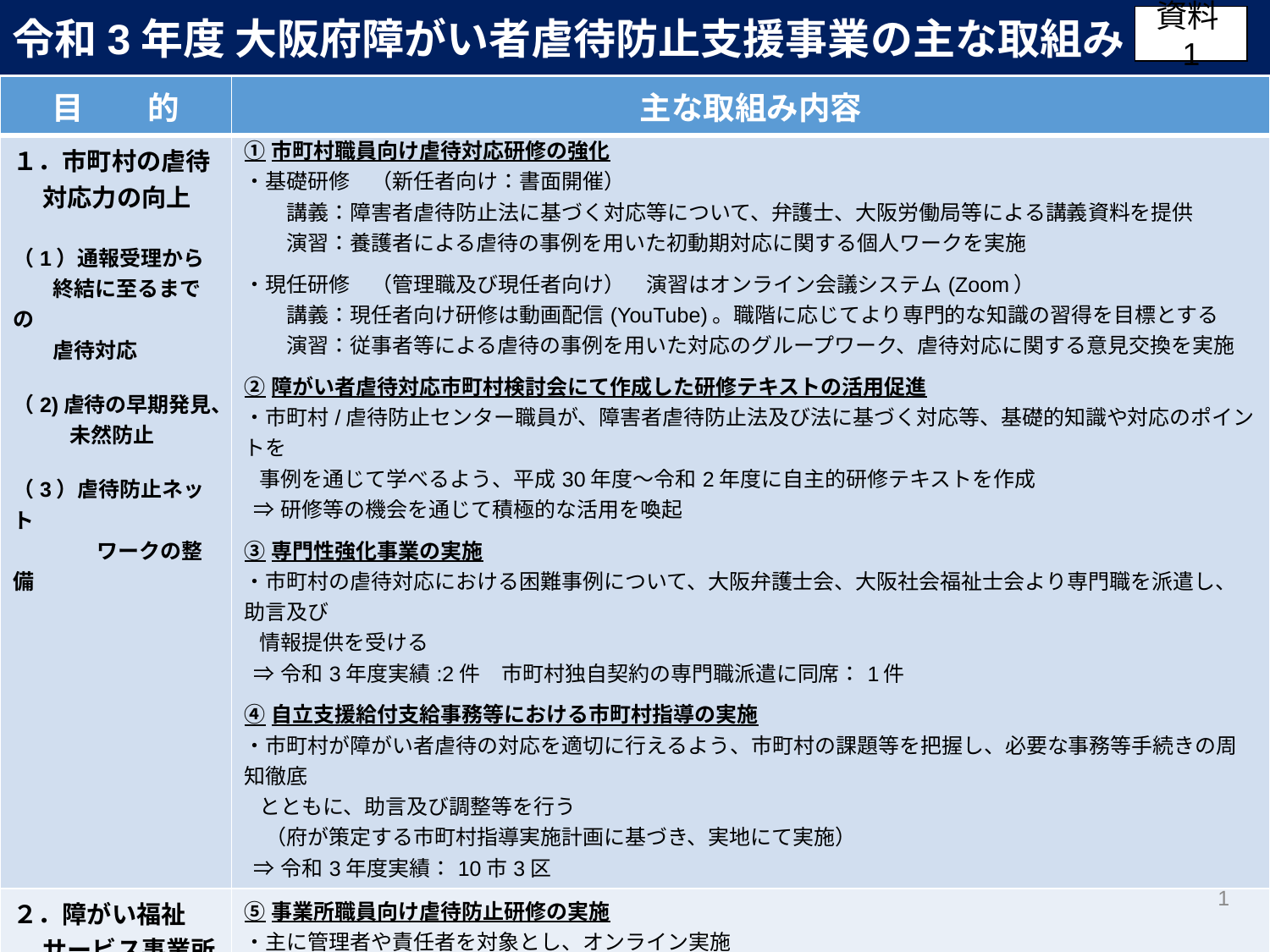

令和3年度 大阪府障がい者虐待防止支援事業の主な取組み
資料1
| 目　　的 | 主な取組み内容 |
| --- | --- |
| １．市町村の虐待 対応力の向上 （1）通報受理から 　 終結に至るまでの 　 虐待対応 （2)虐待の早期発見、 　 　未然防止 （3）虐待防止ネット　　 　　　　ワークの整備 | ①市町村職員向け虐待対応研修の強化 ・基礎研修　（新任者向け：書面開催）　 　　講義：障害者虐待防止法に基づく対応等について、弁護士、大阪労働局等による講義資料を提供 　　演習：養護者による虐待の事例を用いた初動期対応に関する個人ワークを実施 ・現任研修　（管理職及び現任者向け）　演習はオンライン会議システム(Zoom） 　　講義：現任者向け研修は動画配信(YouTube)。職階に応じてより専門的な知識の習得を目標とする 　　演習：従事者等による虐待の事例を用いた対応のグループワーク、虐待対応に関する意見交換を実施 ②障がい者虐待対応市町村検討会にて作成した研修テキストの活用促進 ・市町村/虐待防止センター職員が、障害者虐待防止法及び法に基づく対応等、基礎的知識や対応のポイントを 事例を通じて学べるよう、平成30年度～令和2年度に自主的研修テキストを作成 ⇒研修等の機会を通じて積極的な活用を喚起 ③専門性強化事業の実施 ・市町村の虐待対応における困難事例について、大阪弁護士会、大阪社会福祉士会より専門職を派遣し、助言及び 情報提供を受ける ⇒令和3年度実績:2件　市町村独自契約の専門職派遣に同席：1件 ④自立支援給付支給事務等における市町村指導の実施 ・市町村が障がい者虐待の対応を適切に行えるよう、市町村の課題等を把握し、必要な事務等手続きの周知徹底 とともに、助言及び調整等を行う 　（府が策定する市町村指導実施計画に基づき、実地にて実施） ⇒令和3年度実績：10市3区 |
| ２．障がい福祉　 サービス事業所　 　 の虐待防止 | ⑤事業所職員向け虐待防止研修の実施 ・主に管理者や責任者を対象とし、オンライン実施 　講義：動画配信(YouTube)　演習：オンライン会議システム(Zoom） 　弁護士、学識、団体関係者等に加え、平成２８年度より民間施設長を府研修の講師として起用 ⑥事業所に対する実地指導　　　　　　　　　　　　　　　　　　　　　　　　　　　　　　　　　　　　　　　　　　 ・全事業者を対象とした集団指導・・・行政処分事案の周知や虐待防止に関する講義等を実施 ・個々の事業者に対する計画的な実地指導・・・人権に関わる研修や虐待認定後の改善状況の確認 |
1